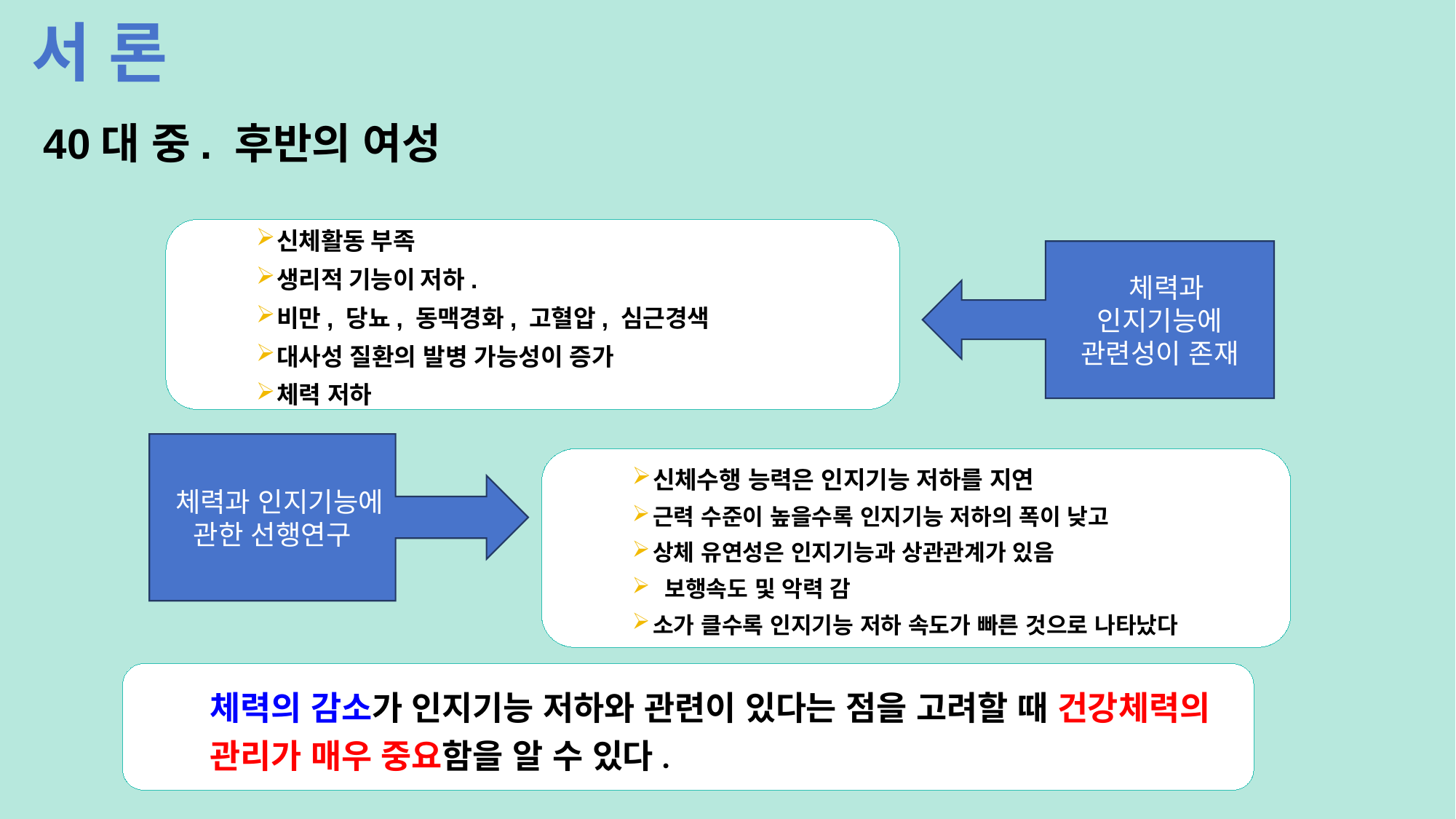

서 론
40대 중. 후반의 여성
신체활동 부족
생리적 기능이 저하.
비만, 당뇨, 동맥경화, 고혈압, 심근경색
대사성 질환의 발병 가능성이 증가
체력 저하
 체력과 인지기능에 관련성이 존재
 체력과 인지기능에 관한 선행연구
신체수행 능력은 인지기능 저하를 지연
근력 수준이 높을수록 인지기능 저하의 폭이 낮고
상체 유연성은 인지기능과 상관관계가 있음
 보행속도 및 악력 감
소가 클수록 인지기능 저하 속도가 빠른 것으로 나타났다
체력의 감소가 인지기능 저하와 관련이 있다는 점을 고려할 때 건강체력의 관리가 매우 중요함을 알 수 있다.